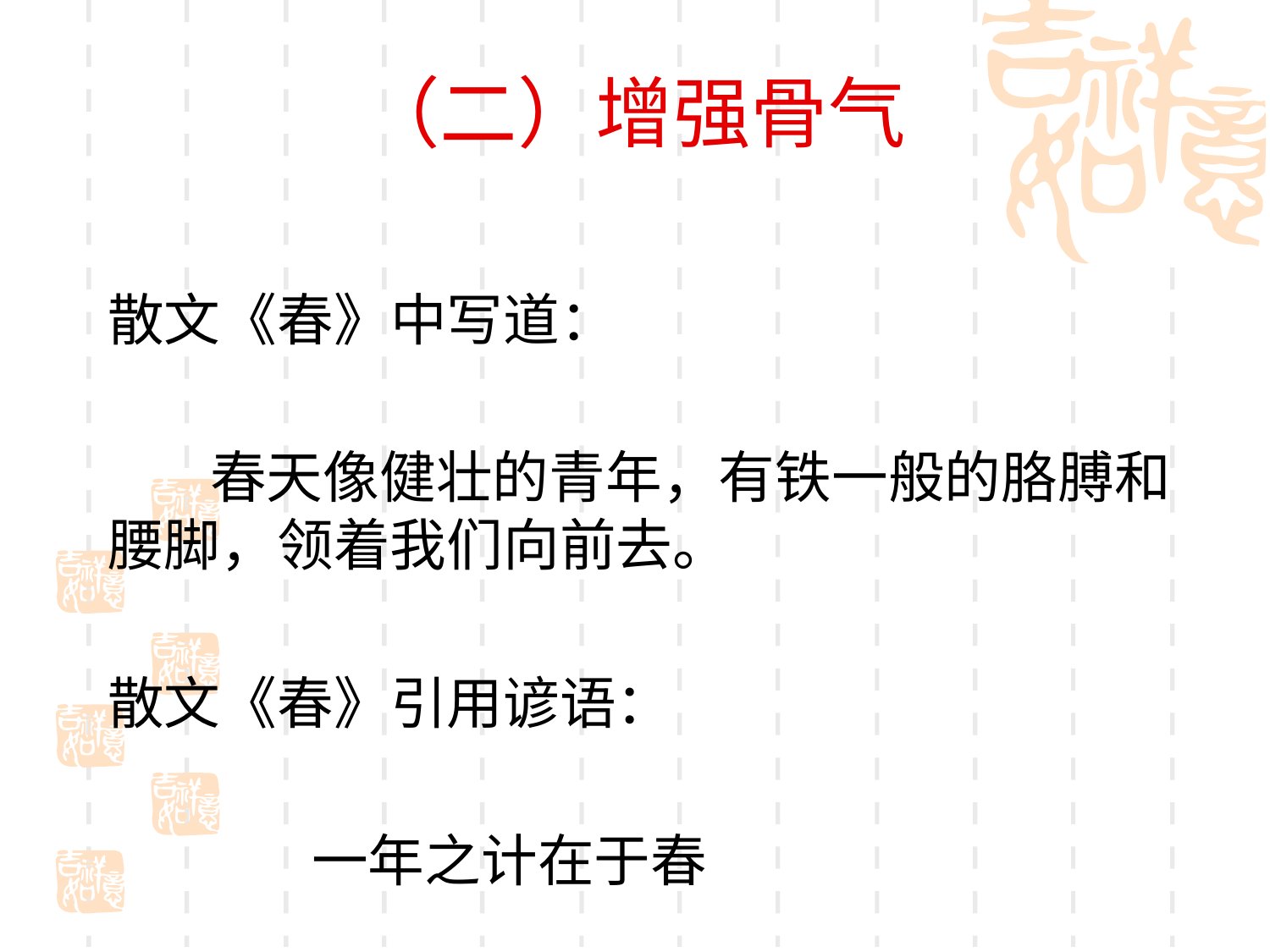

# （二）增强骨气
散文《春》中写道：

       春天像健壮的青年，有铁一般的胳膊和腰脚，领着我们向前去。

散文《春》引用谚语：

               一年之计在于春